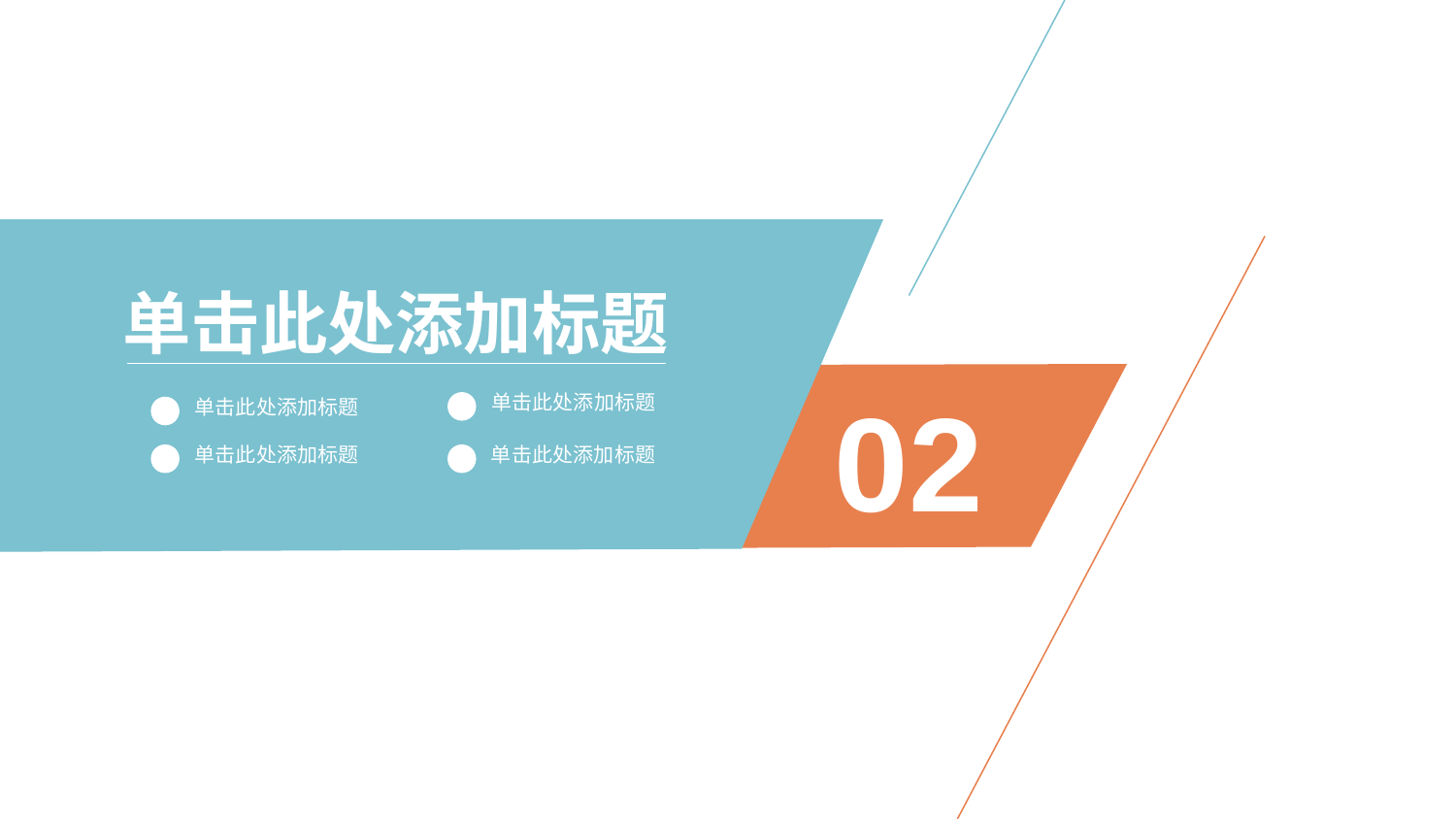

单击此处添加标题

02
单击此处添加标题

单击此处添加标题

单击此处添加标题

单击此处添加标题